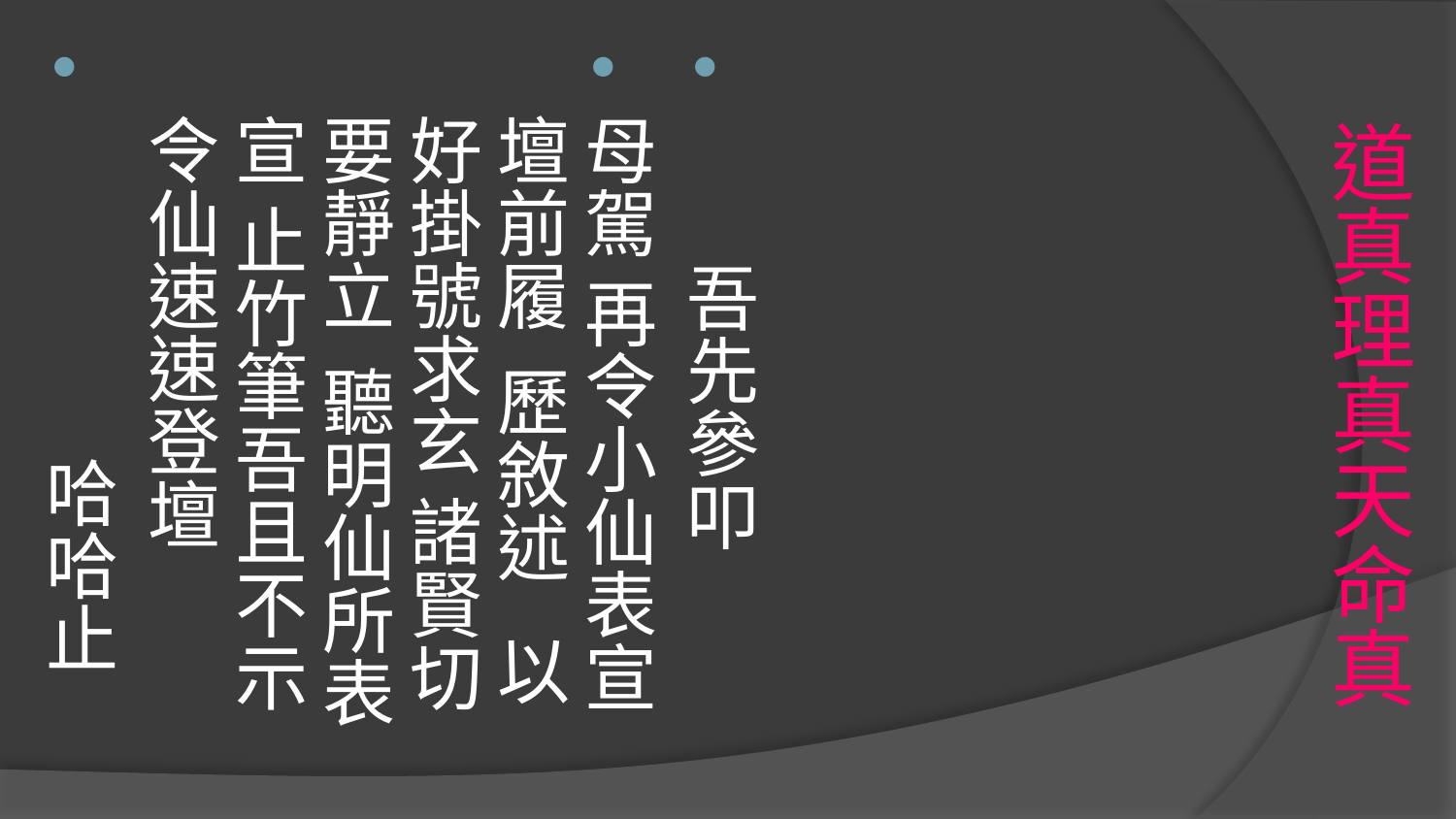

吾先參叩
母駕 再令小仙表宣 壇前履  歷敘述   以好掛號求玄 諸賢切要靜立  聽明仙所表宣 止竹筆吾且不示  令仙速速登壇
                    哈哈止
# 道真理真天命真